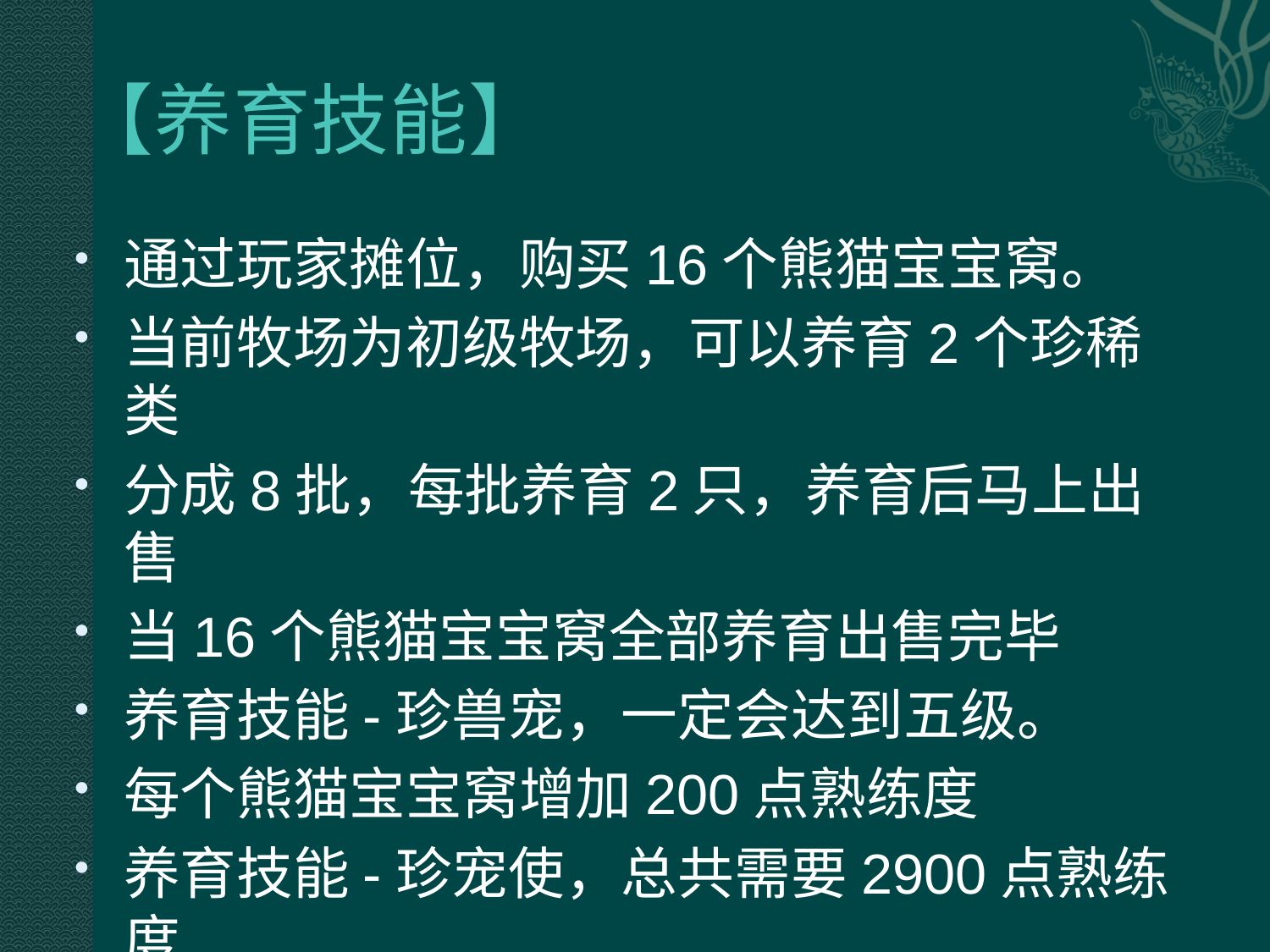

# 【养育技能】
通过玩家摊位，购买16个熊猫宝宝窝。
当前牧场为初级牧场，可以养育2个珍稀类
分成8批，每批养育2只，养育后马上出售
当16个熊猫宝宝窝全部养育出售完毕
养育技能-珍兽宠，一定会达到五级。
每个熊猫宝宝窝增加200点熟练度
养育技能-珍宠使，总共需要2900点熟练度